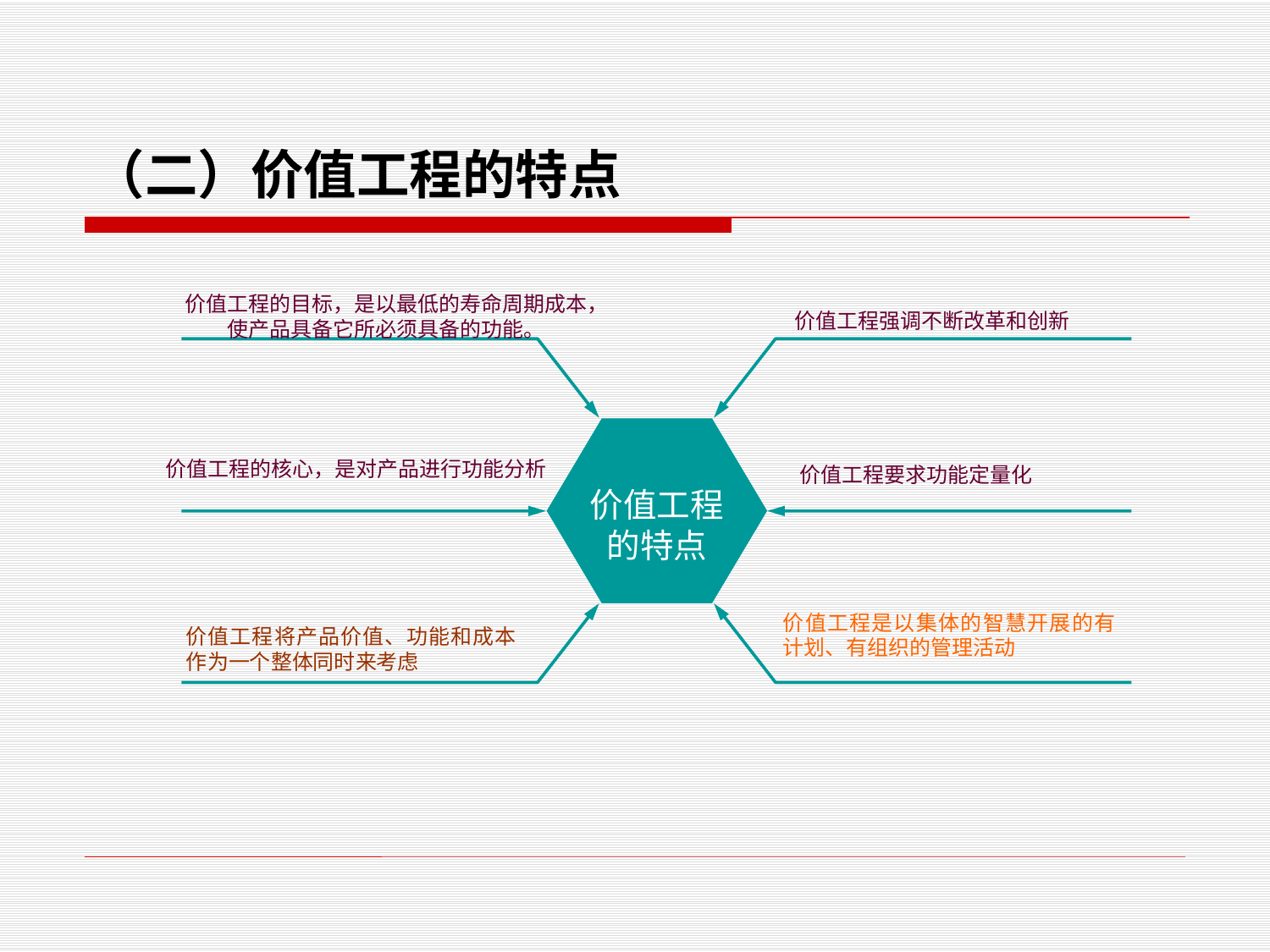

# （二）价值工程的特点

价值工程的目标，是以最低的寿命周期成本，使产品具备它所必须具备的功能。
价值工程强调不断改革和创新

价值工程的核心，是对产品进行功能分析
价值工程要求功能定量化
价值工程的特点

价值工程是以集体的智慧开展的有计划、有组织的管理活动

价值工程将产品价值、功能和成本作为一个整体同时来考虑